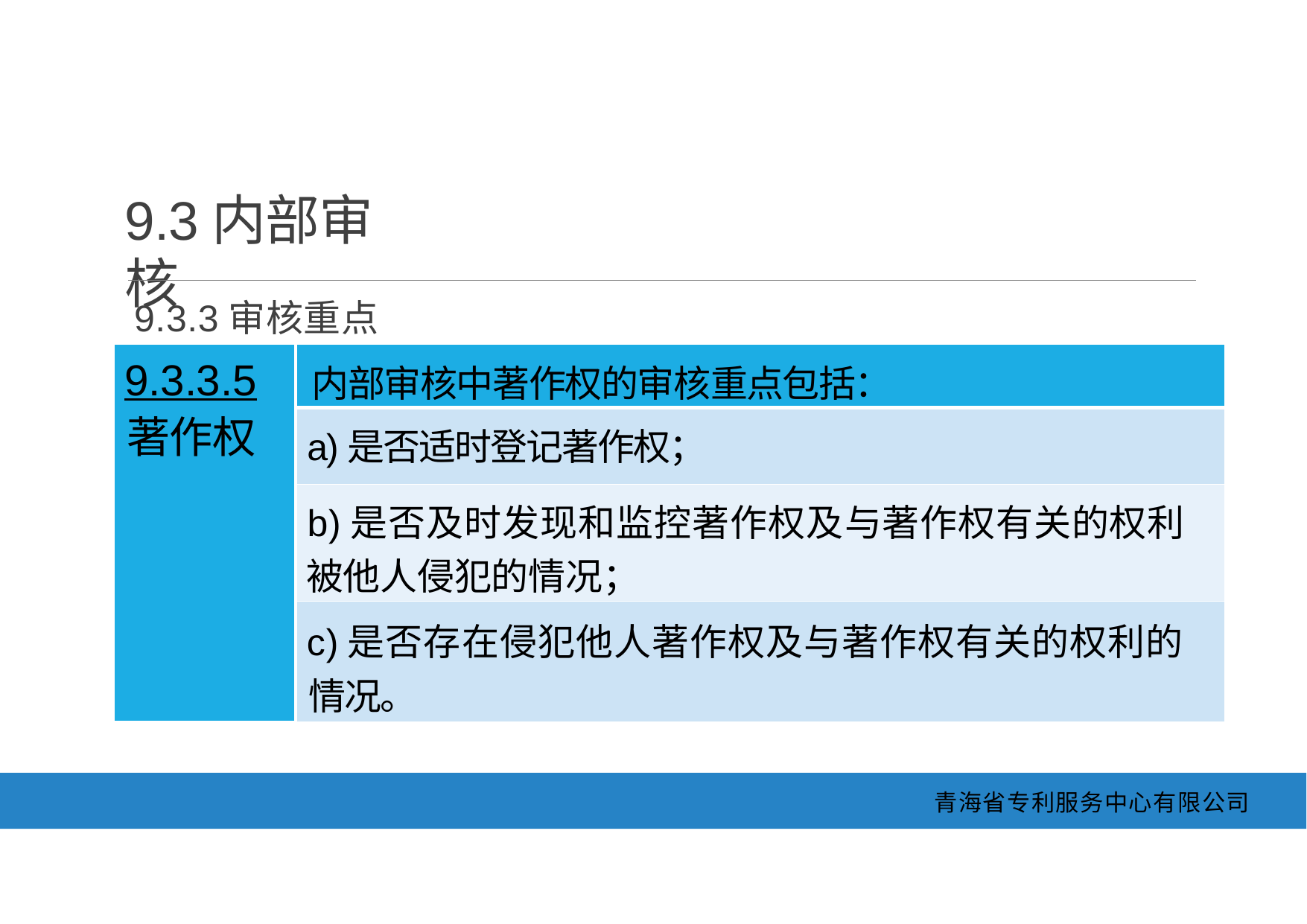

9.3内部审核

9.3.3审核重点
| 9.3.3.5 著作权 | 内部审核中著作权的审核重点包括： |
| --- | --- |
|  | a)是否适时登记著作权； |
|  | b)是否及时发现和监控著作权及与著作权有关的权利 被他人侵犯的情况； |
|  | c)是否存在侵犯他人著作权及与著作权有关的权利的 情况。 |

青海省专利服务中心有限公司